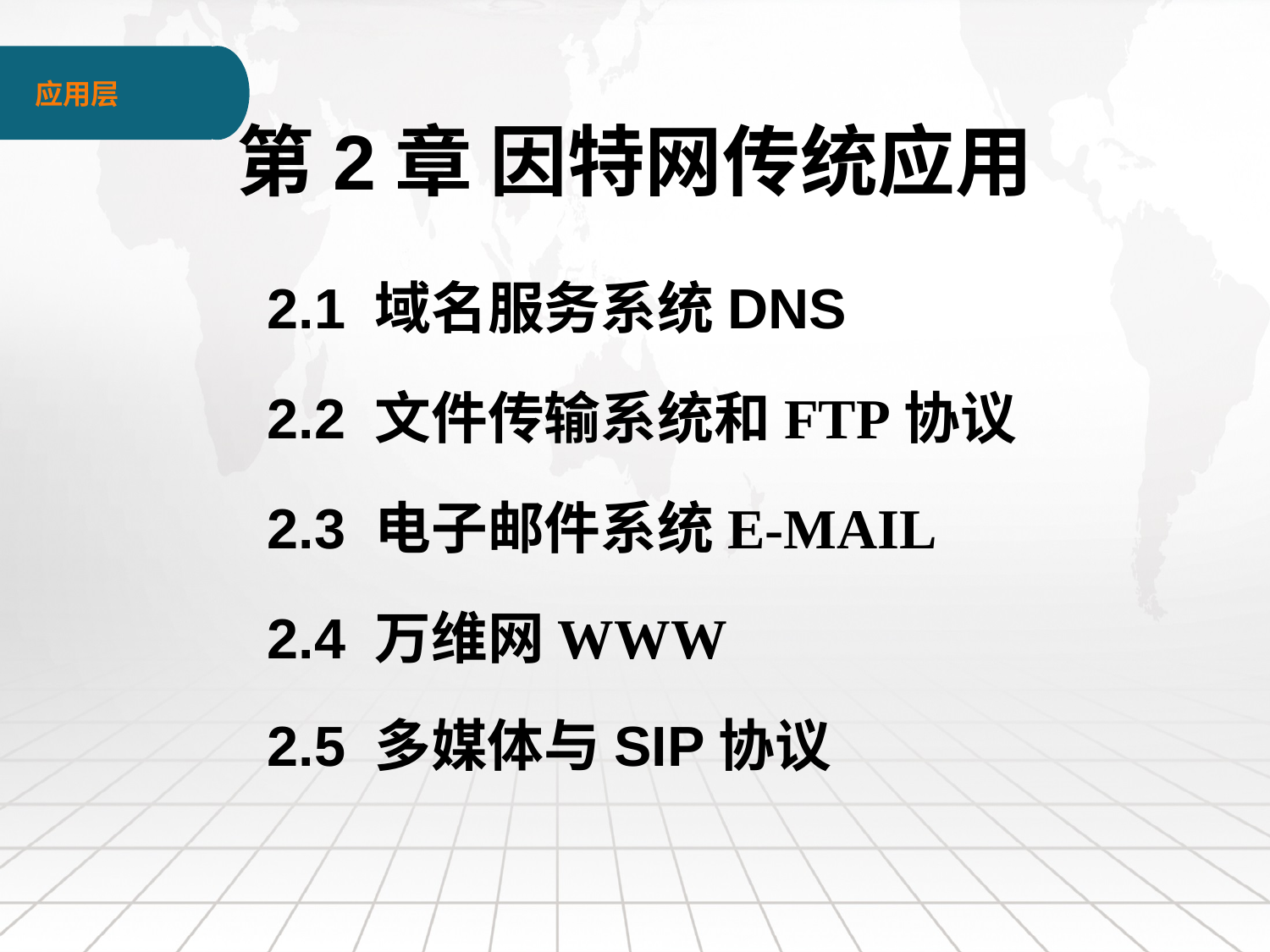

应用层
第2章 因特网传统应用
2.1 域名服务系统DNS
2.2 文件传输系统和FTP协议
2.3 电子邮件系统E-MAIL
2.4 万维网WWW
2.5 多媒体与SIP协议